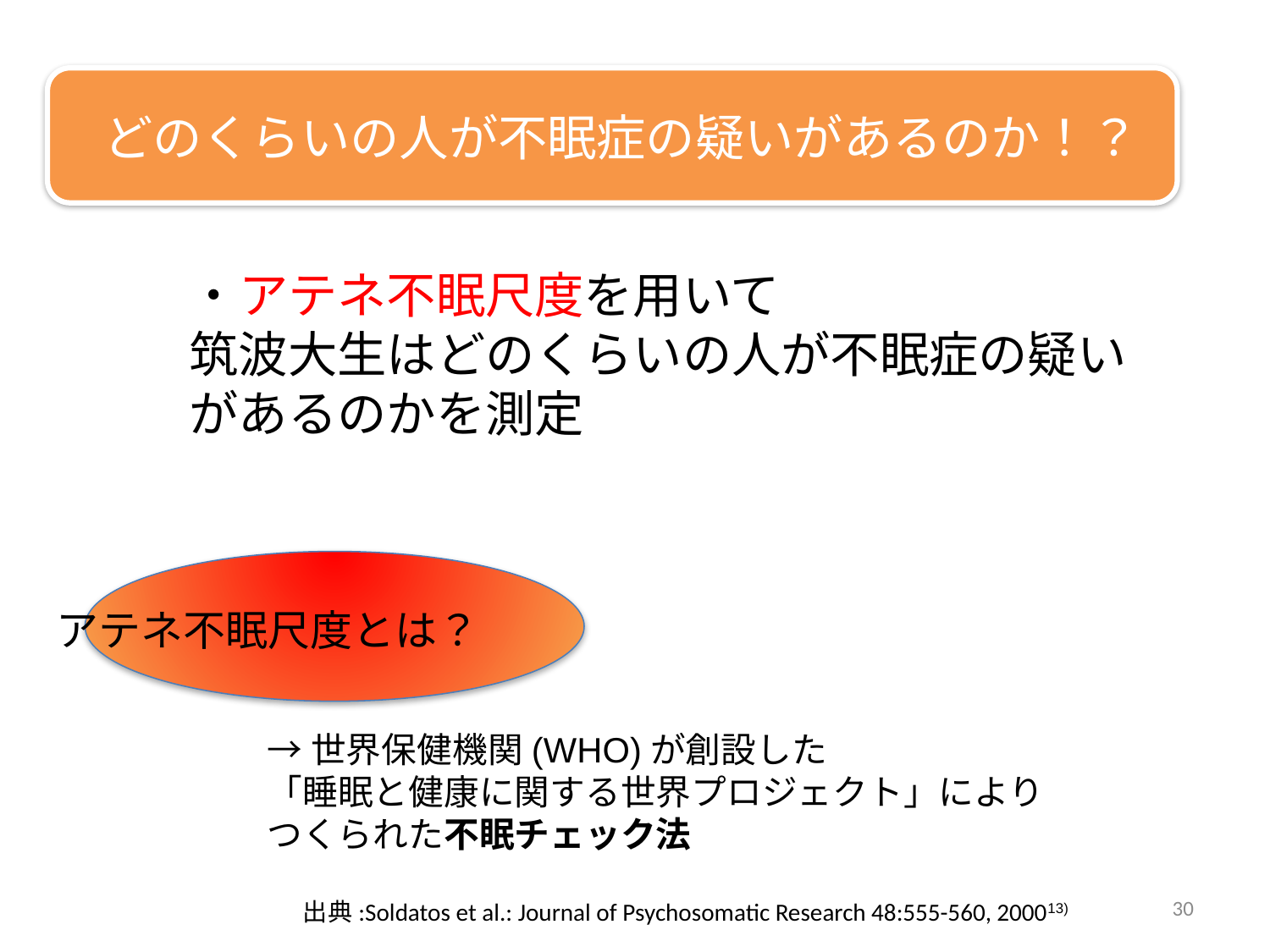

どのくらいの人が不眠症の疑いがあるのか！？
・アテネ不眠尺度を用いて
筑波大生はどのくらいの人が不眠症の疑い
があるのかを測定

アテネ不眠尺度とは？
→世界保健機関(WHO)が創設した
「睡眠と健康に関する世界プロジェクト」によりつくられた不眠チェック法
30
出典:Soldatos et al.: Journal of Psychosomatic Research 48:555-560, 200013)